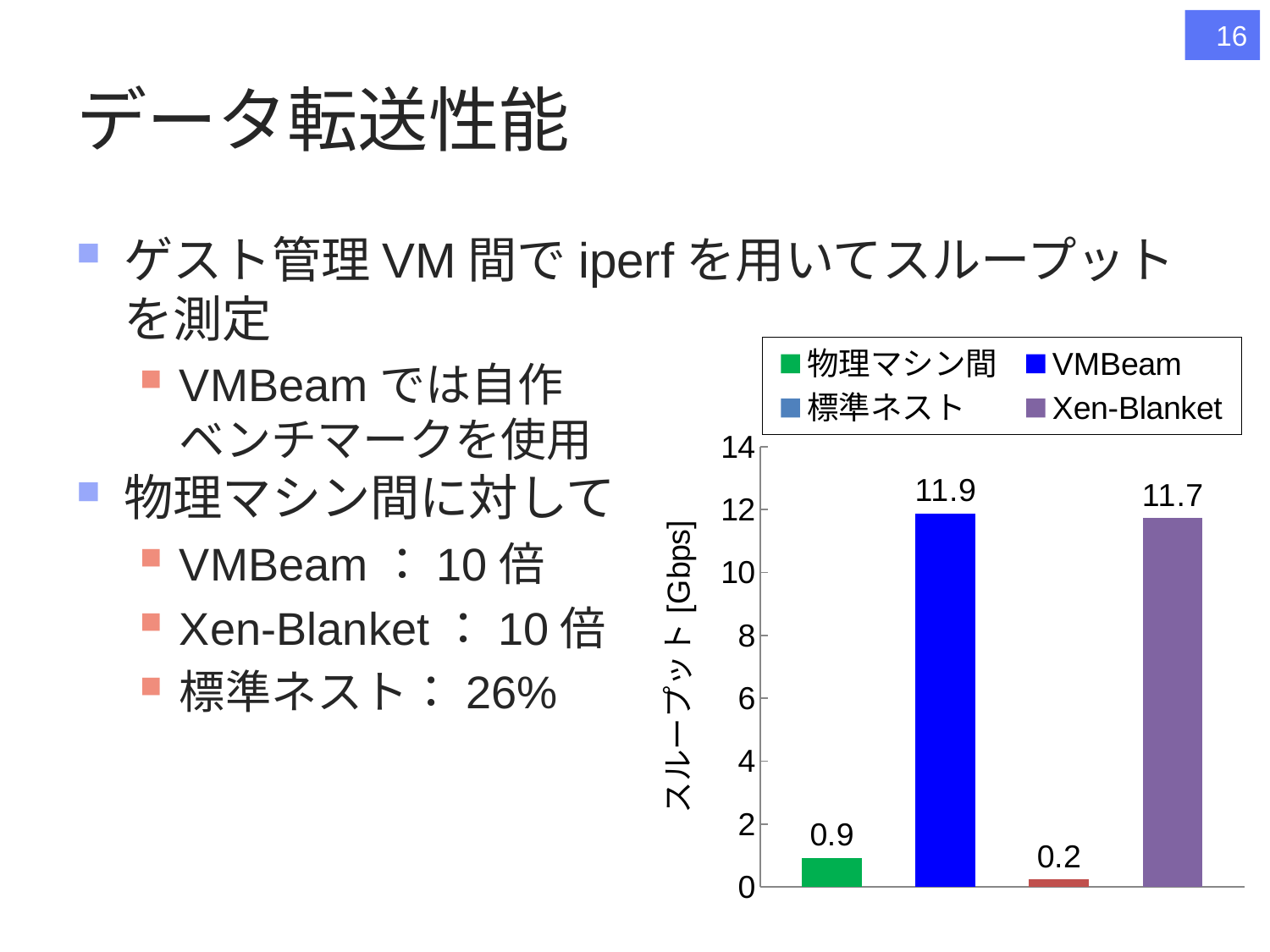

16
# データ転送性能
ゲスト管理VM間でiperfを用いてスループットを測定
VMBeamでは自作
ベンチマークを使用
物理マシン間に対して
VMBeam：10倍
Xen-Blanket：10倍
標準ネスト：26%

### Chart

| Category | 物理マシン間 |  | 標準ネスト | Xen-Blanket |
|---|---|---|---|---|
|  | 0.9334 | 11.880111999999997 | 0.248 | 11.736600000000001 |